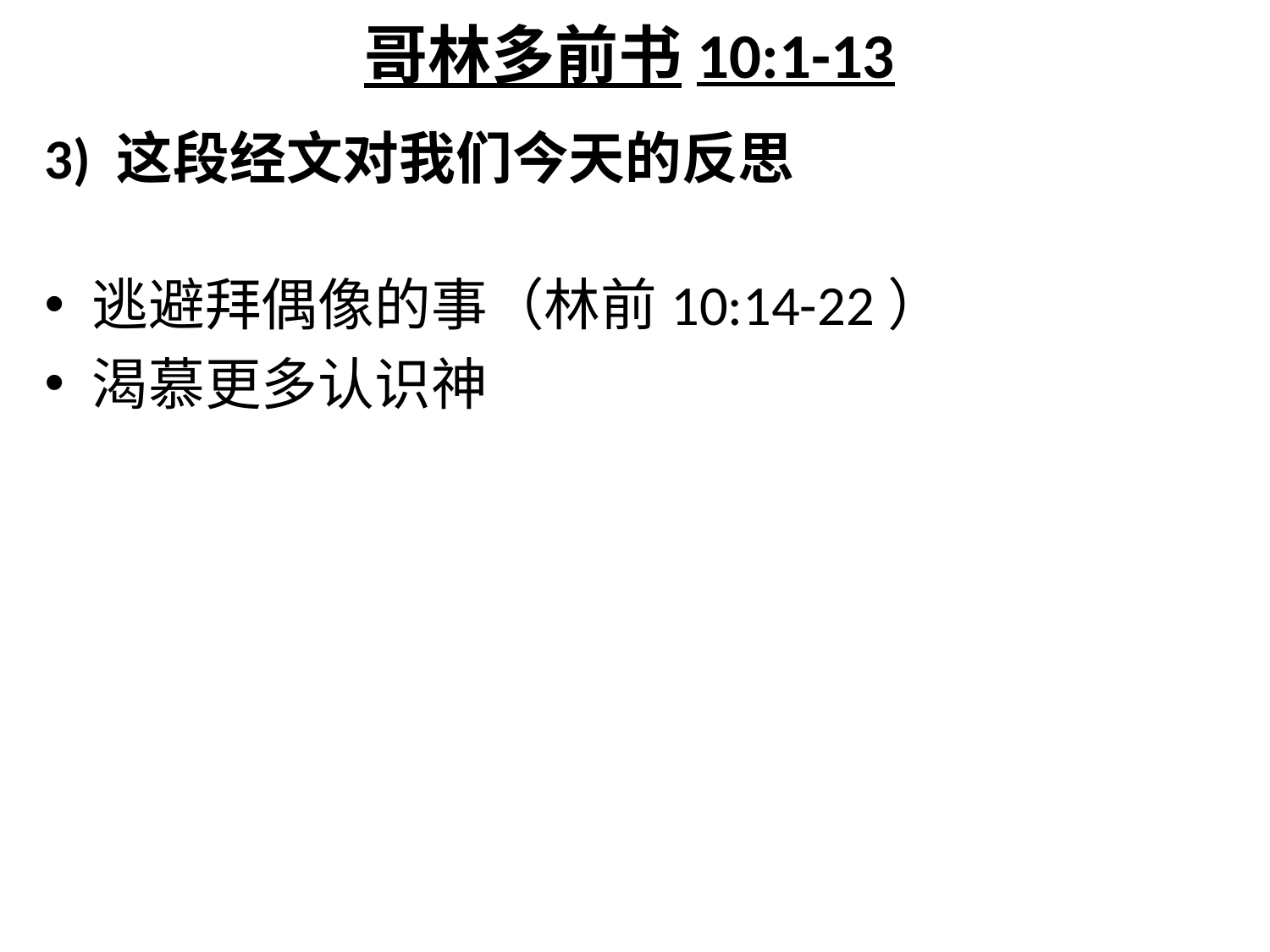

哥林多前书10:1-13
3) 这段经文对我们今天的反思

逃避拜偶像的事（林前10:14-22）
渴慕更多认识神